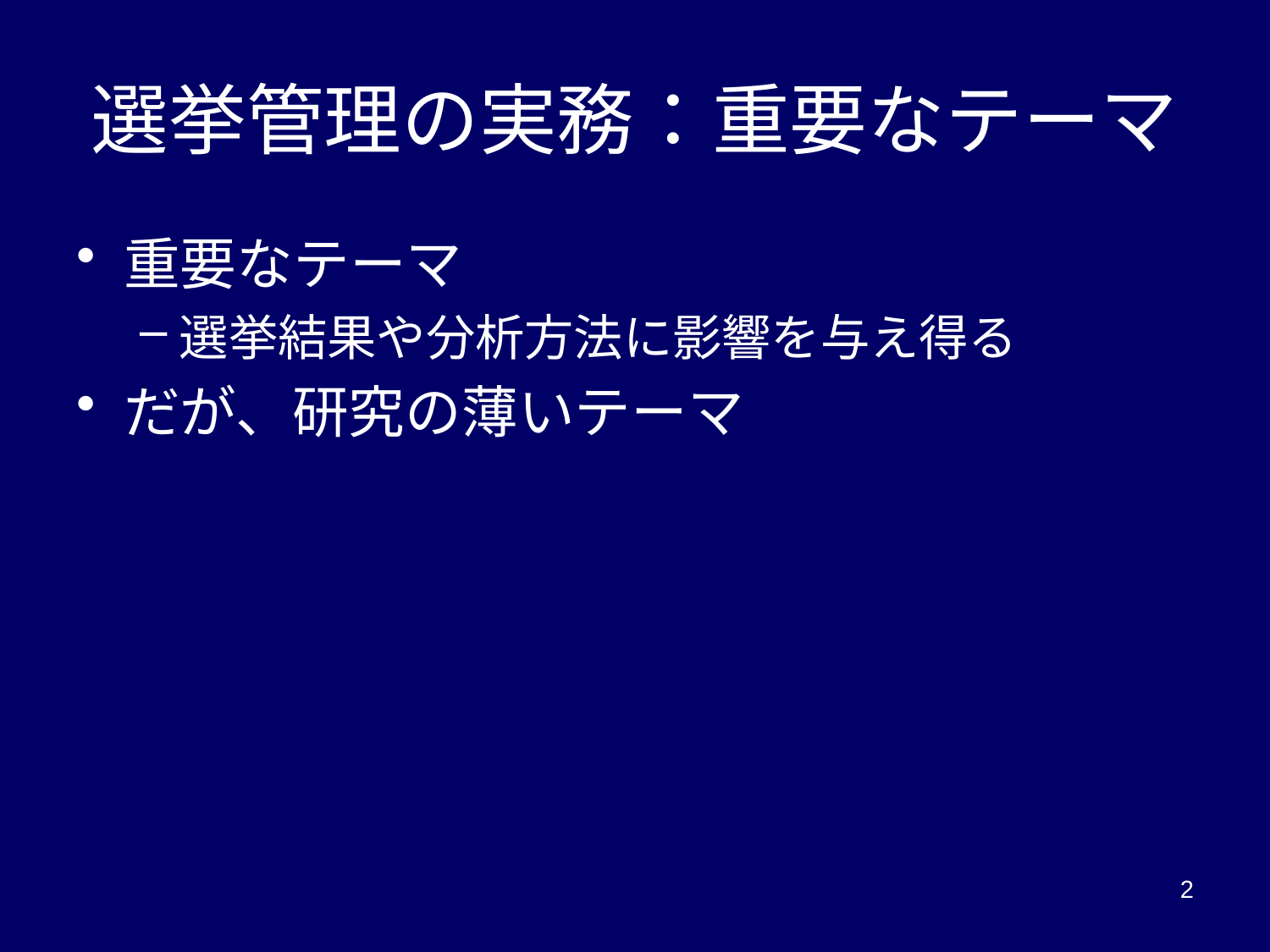

# 選挙管理の実務：重要なテーマ
重要なテーマ
選挙結果や分析方法に影響を与え得る
だが、研究の薄いテーマ

2